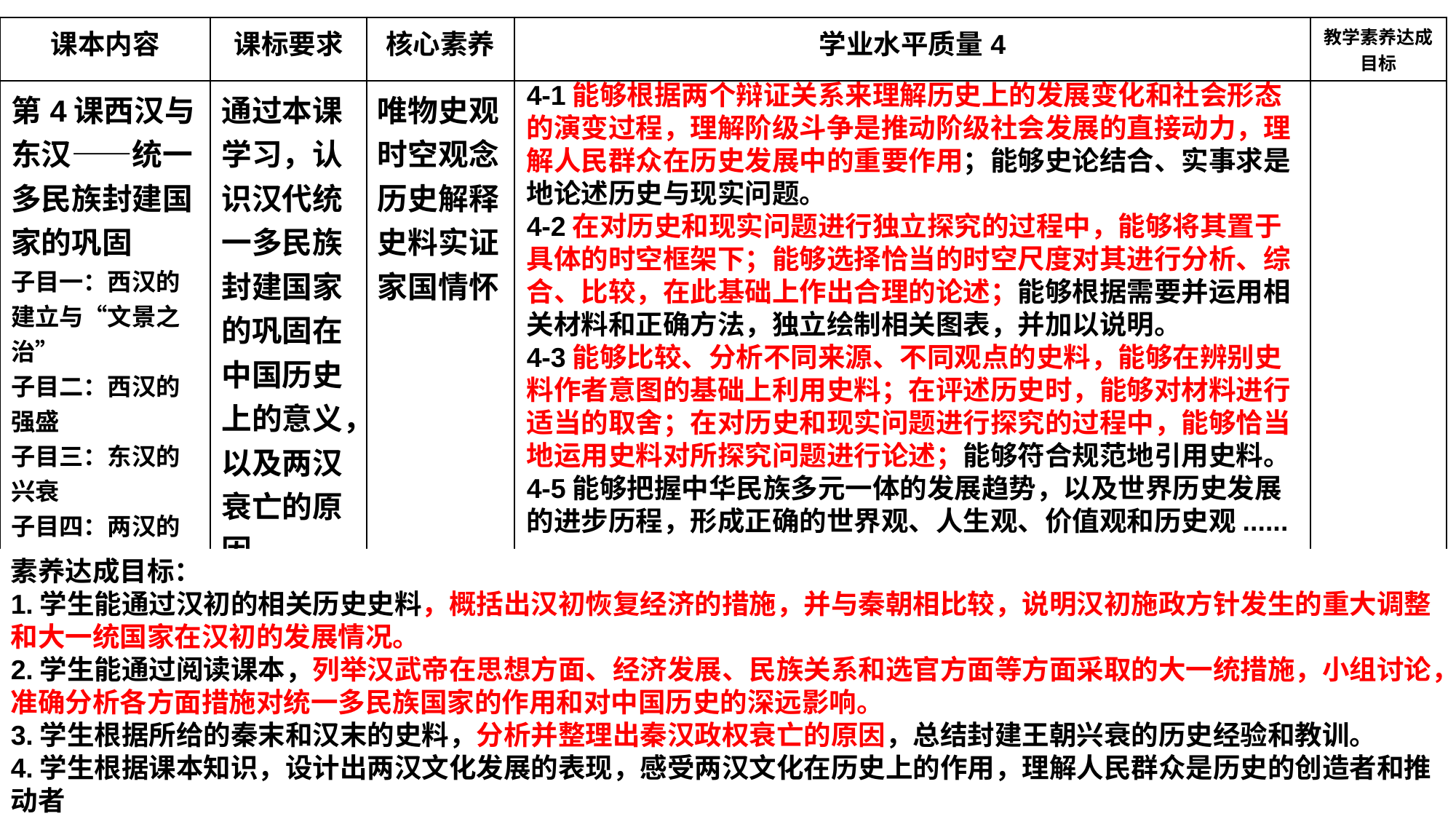

| 课本内容 | 课标要求 | 核心素养 | 学业水平质量4 | 教学素养达成目标 |
| --- | --- | --- | --- | --- |
| 第4课西汉与东汉——统一多民族封建国家的巩固 子目一：西汉的建立与“文景之治” 子目二：西汉的强盛 子目三：东汉的兴衰 子目四：两汉的文化 | 通过本课学习，认识汉代统一多民族封建国家的巩固在中国历史上的意义，以及两汉衰亡的原因 | 唯物史观 时空观念 历史解释 史料实证 家国情怀 |  |  |
4-1能够根据两个辩证关系来理解历史上的发展变化和社会形态的演变过程，理解阶级斗争是推动阶级社会发展的直接动力，理解人民群众在历史发展中的重要作用；能够史论结合、实事求是地论述历史与现实问题。
4-2在对历史和现实问题进行独立探究的过程中，能够将其置于具体的时空框架下；能够选择恰当的时空尺度对其进行分析、综合、比较，在此基础上作出合理的论述；能够根据需要并运用相关材料和正确方法，独立绘制相关图表，并加以说明。
4-3能够比较、分析不同来源、不同观点的史料，能够在辨别史料作者意图的基础上利用史料；在评述历史时，能够对材料进行适当的取舍；在对历史和现实问题进行探究的过程中，能够恰当地运用史料对所探究问题进行论述；能够符合规范地引用史料。
4-5能够把握中华民族多元一体的发展趋势，以及世界历史发展的进步历程，形成正确的世界观、人生观、价值观和历史观......
素养达成目标：
1.学生能通过汉初的相关历史史料，概括出汉初恢复经济的措施，并与秦朝相比较，说明汉初施政方针发生的重大调整和大一统国家在汉初的发展情况。
2.学生能通过阅读课本，列举汉武帝在思想方面、经济发展、民族关系和选官方面等方面采取的大一统措施，小组讨论，准确分析各方面措施对统一多民族国家的作用和对中国历史的深远影响。
3.学生根据所给的秦末和汉末的史料，分析并整理出秦汉政权衰亡的原因，总结封建王朝兴衰的历史经验和教训。
4.学生根据课本知识，设计出两汉文化发展的表现，感受两汉文化在历史上的作用，理解人民群众是历史的创造者和推动者
www.islide.cc
31